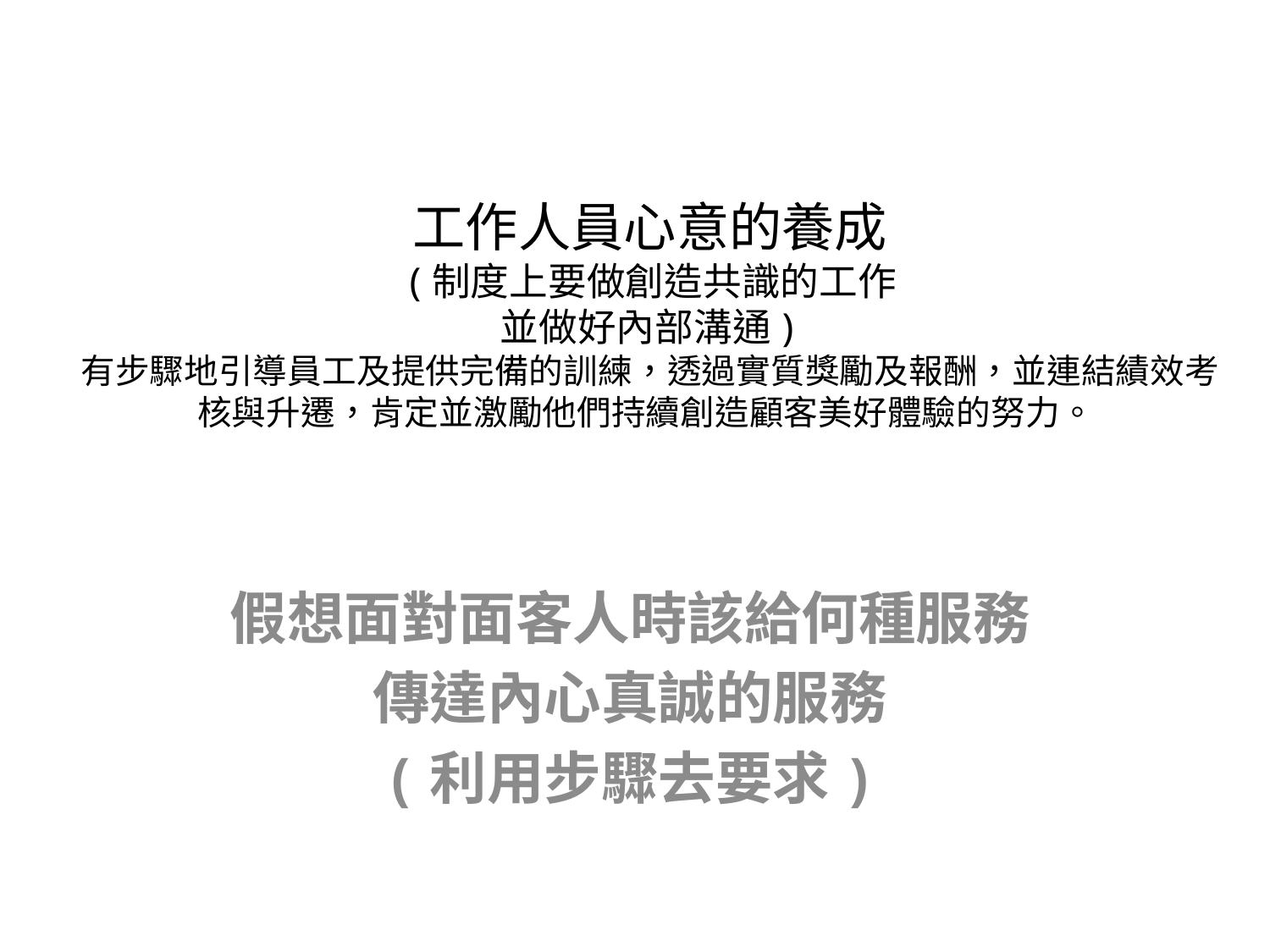

# 工作人員心意的養成 (制度上要做創造共識的工作 並做好內部溝通) 有步驟地引導員工及提供完備的訓練，透過實質獎勵及報酬，並連結績效考核與升遷，肯定並激勵他們持續創造顧客美好體驗的努力。
假想面對面客人時該給何種服務
傳達內心真誠的服務
(利用步驟去要求)